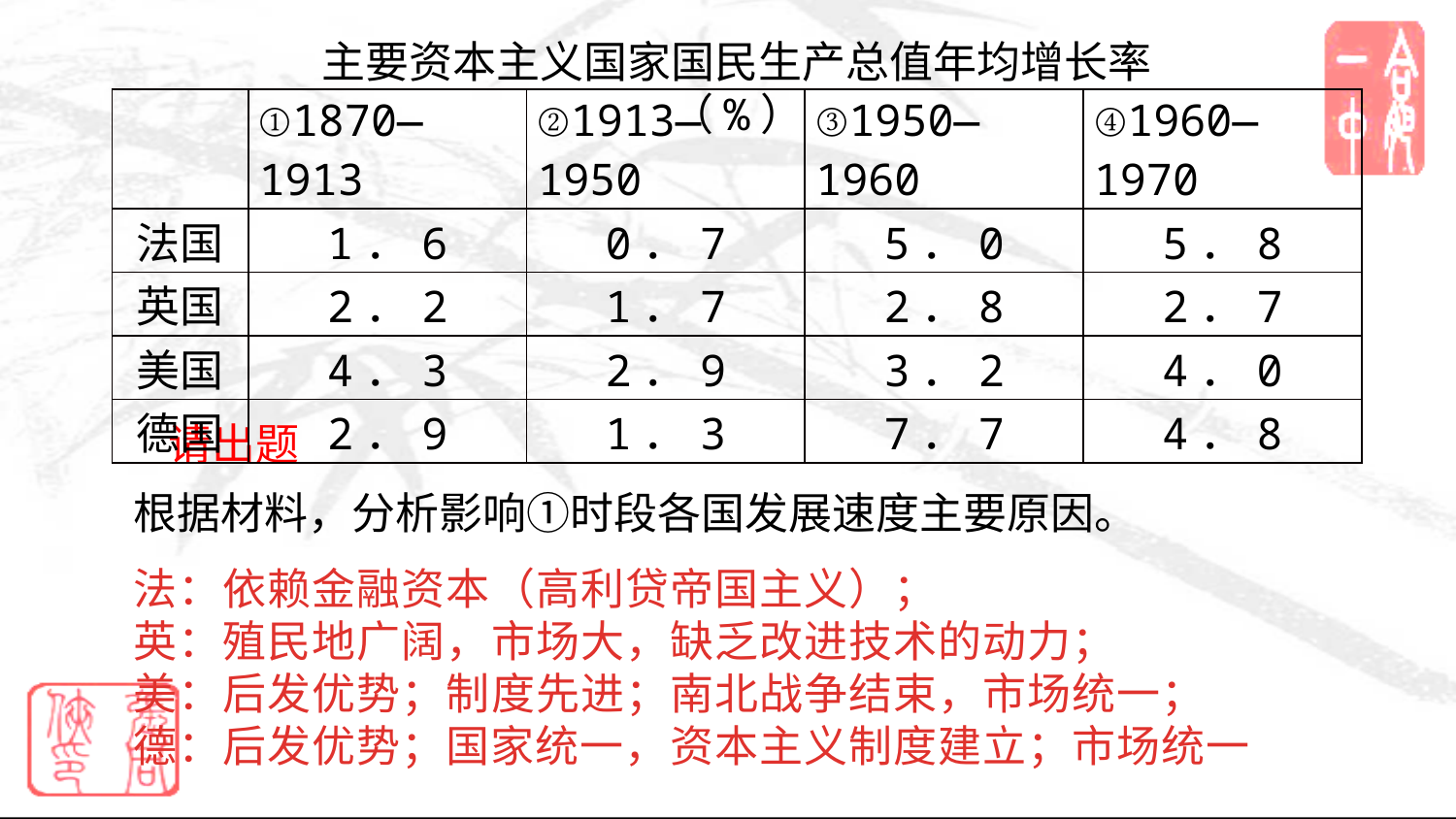

主要资本主义国家国民生产总值年均增长率（%）
|  | ①1870—1913 | ②1913—1950 | ③1950—1960 | ④1960—1970 |
| --- | --- | --- | --- | --- |
| 法国 | 1．6 | 0．7 | 5．0 | 5．8 |
| 英国 | 2．2 | 1．7 | 2．8 | 2．7 |
| 美国 | 4．3 | 2．9 | 3．2 | 4．0 |
| 德国 | 2．9 | 1．3 | 7．7 | 4．8 |
请出题
根据材料，分析影响①时段各国发展速度主要原因。
法：依赖金融资本（高利贷帝国主义）；
英：殖民地广阔，市场大，缺乏改进技术的动力；
美：后发优势；制度先进；南北战争结束，市场统一；
德：后发优势；国家统一，资本主义制度建立；市场统一